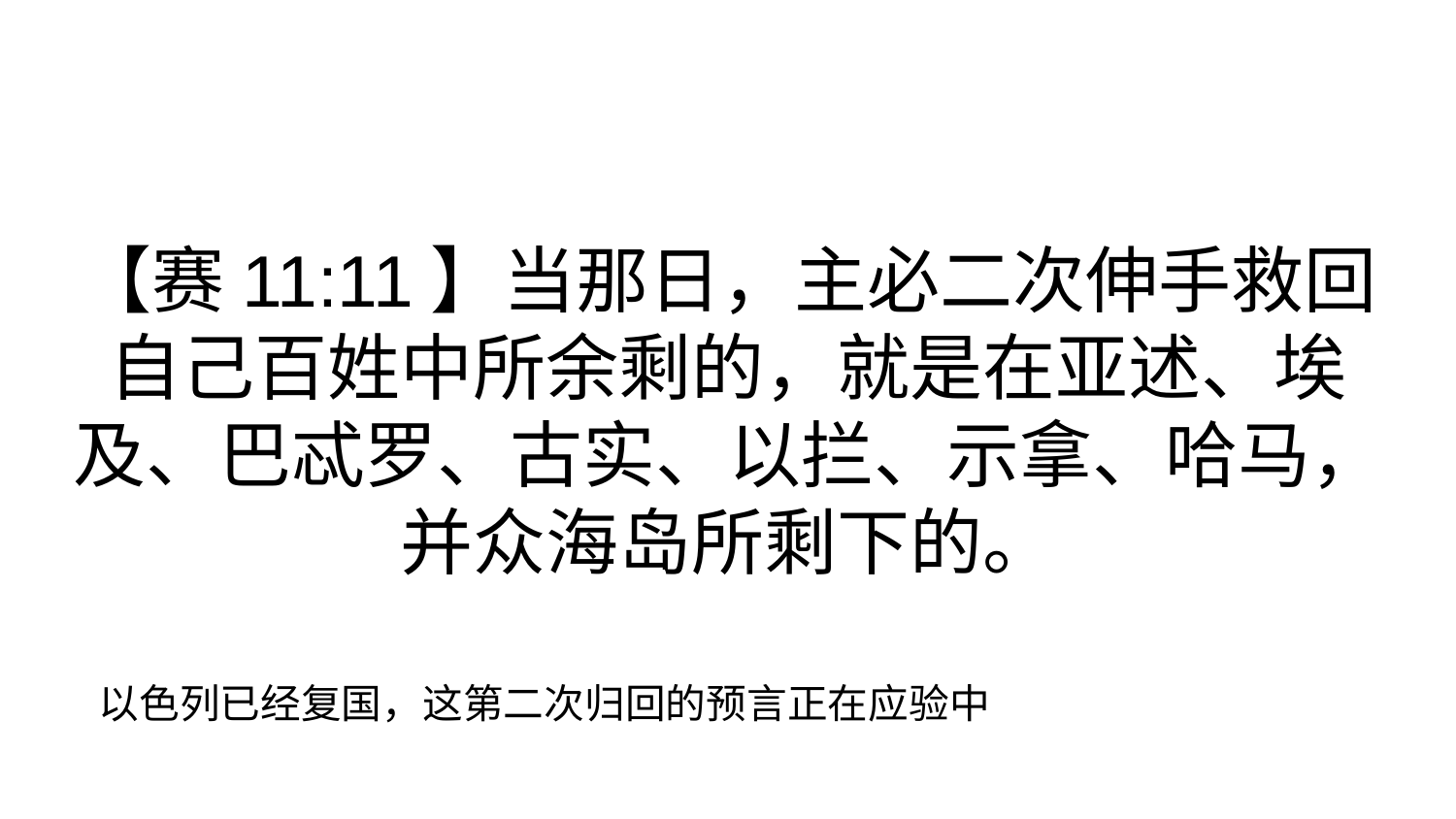

# 【赛11:11】当那日，主必二次伸手救回自己百姓中所余剩的，就是在亚述、埃及、巴忒罗、古实、以拦、示拿、哈马，并众海岛所剩下的。
以色列已经复国，这第二次归回的预言正在应验中